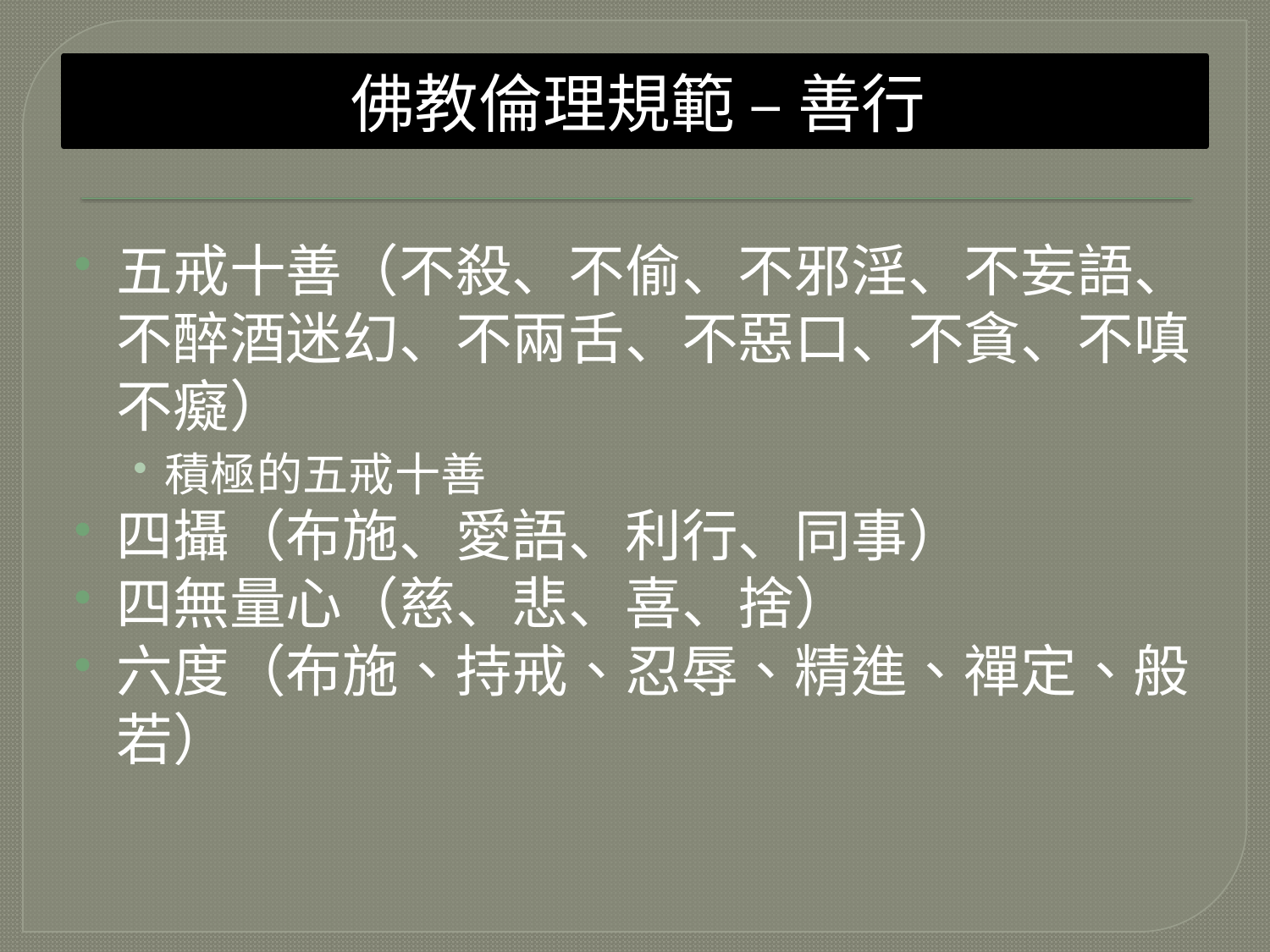

# 佛教倫理規範 – 善行
五戒十善（不殺、不偷、不邪淫、不妄語、不醉酒迷幻、不兩舌、不惡口、不貪、不嗔不癡）
積極的五戒十善
四攝（布施、愛語、利行、同事）
四無量心（慈、悲、喜、捨）
六度（布施、持戒、忍辱、精進、禪定、般若）